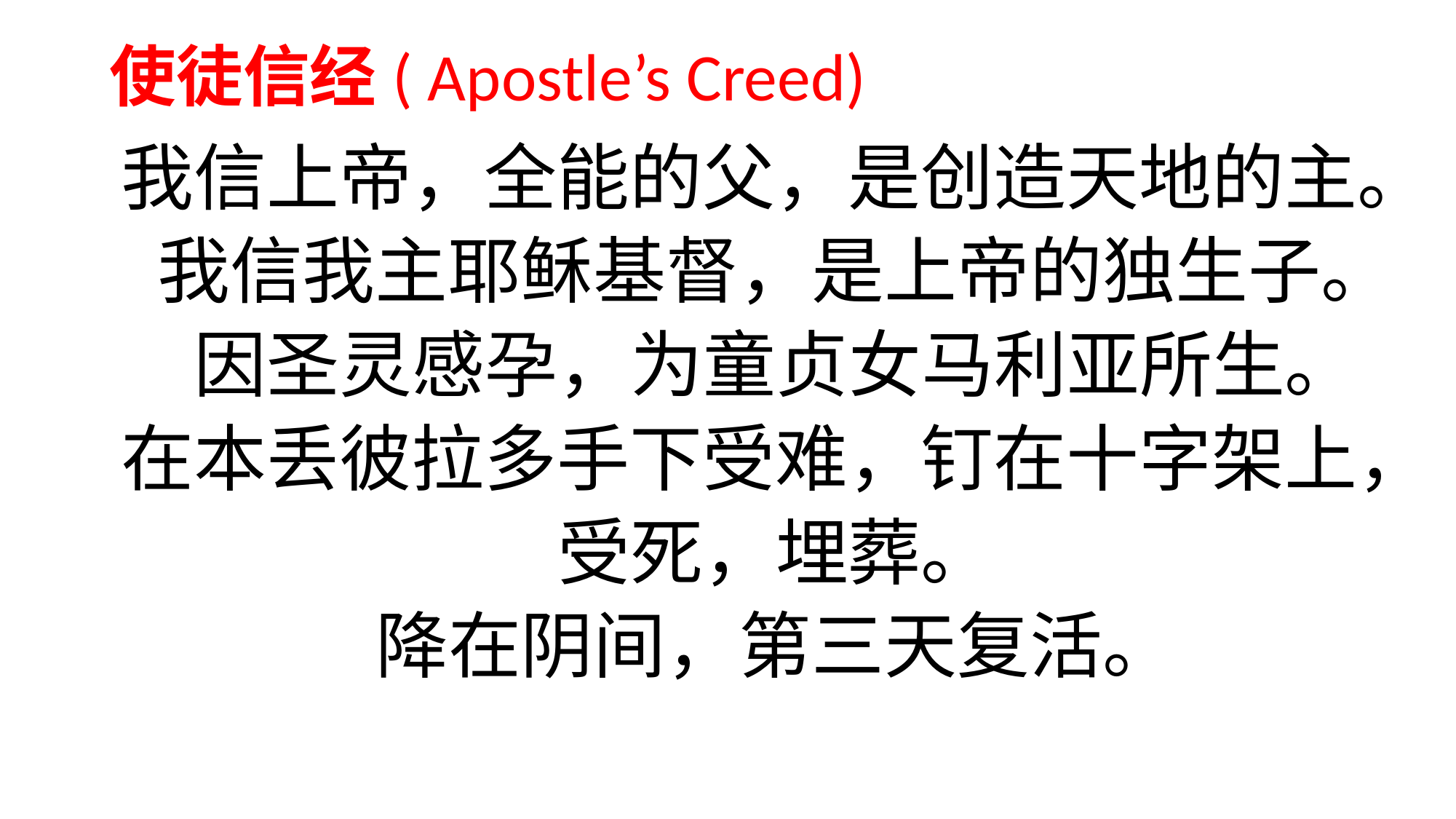

# 使徒信经( Apostle’s Creed)
我信上帝，全能的父，是创造天地的主。
我信我主耶稣基督，是上帝的独生子。
因圣灵感孕，为童贞女马利亚所生。
在本丢彼拉多手下受难，钉在十字架上，
受死，埋葬。
降在阴间，第三天复活。